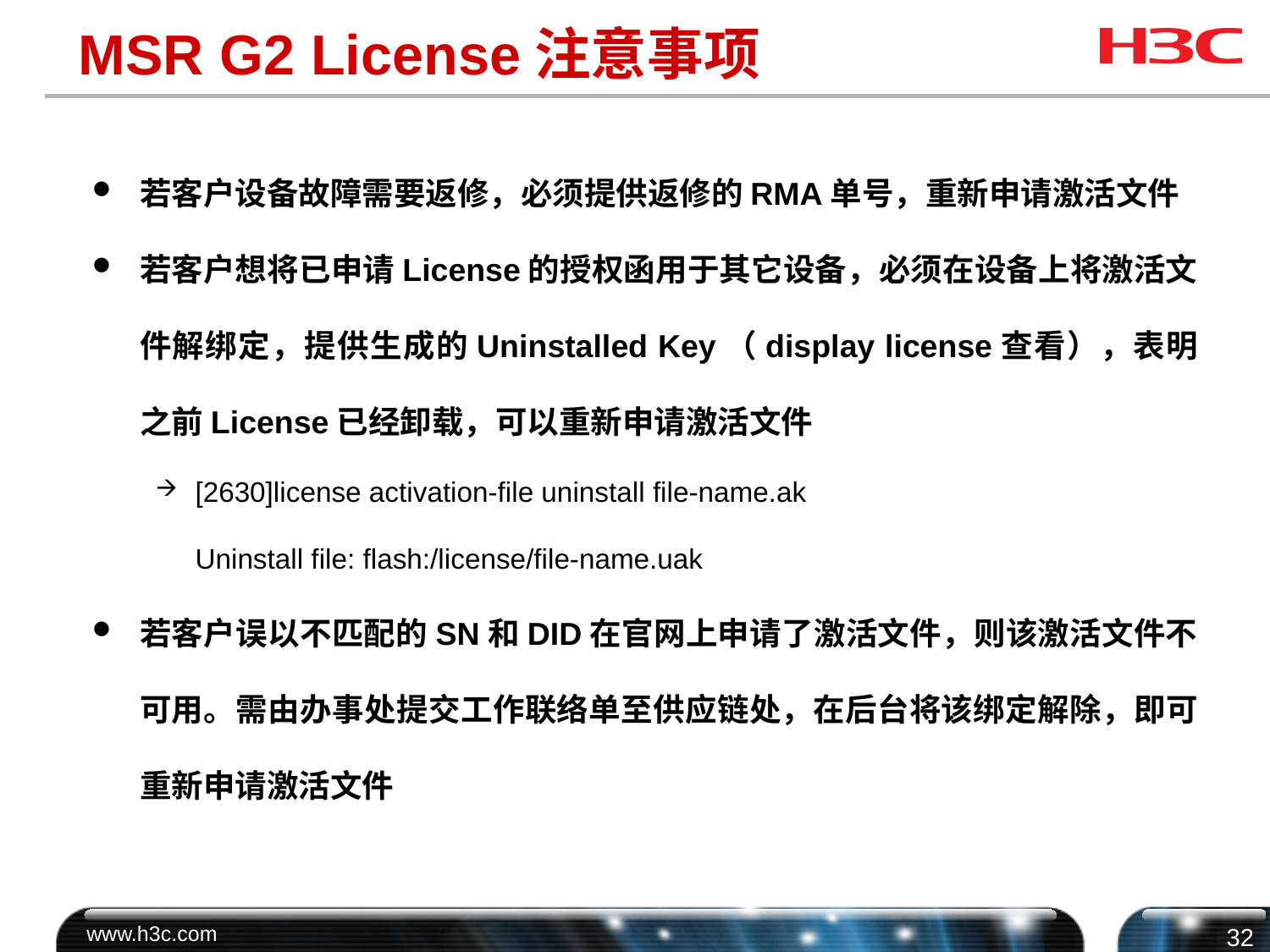

# MSR G2 License注意事项
若客户设备故障需要返修，必须提供返修的RMA单号，重新申请激活文件
若客户想将已申请License的授权函用于其它设备，必须在设备上将激活文件解绑定，提供生成的Uninstalled Key（display license查看），表明之前License已经卸载，可以重新申请激活文件
[2630]license activation-file uninstall file-name.ak
	Uninstall file: flash:/license/file-name.uak
若客户误以不匹配的SN和DID在官网上申请了激活文件，则该激活文件不可用。需由办事处提交工作联络单至供应链处，在后台将该绑定解除，即可重新申请激活文件